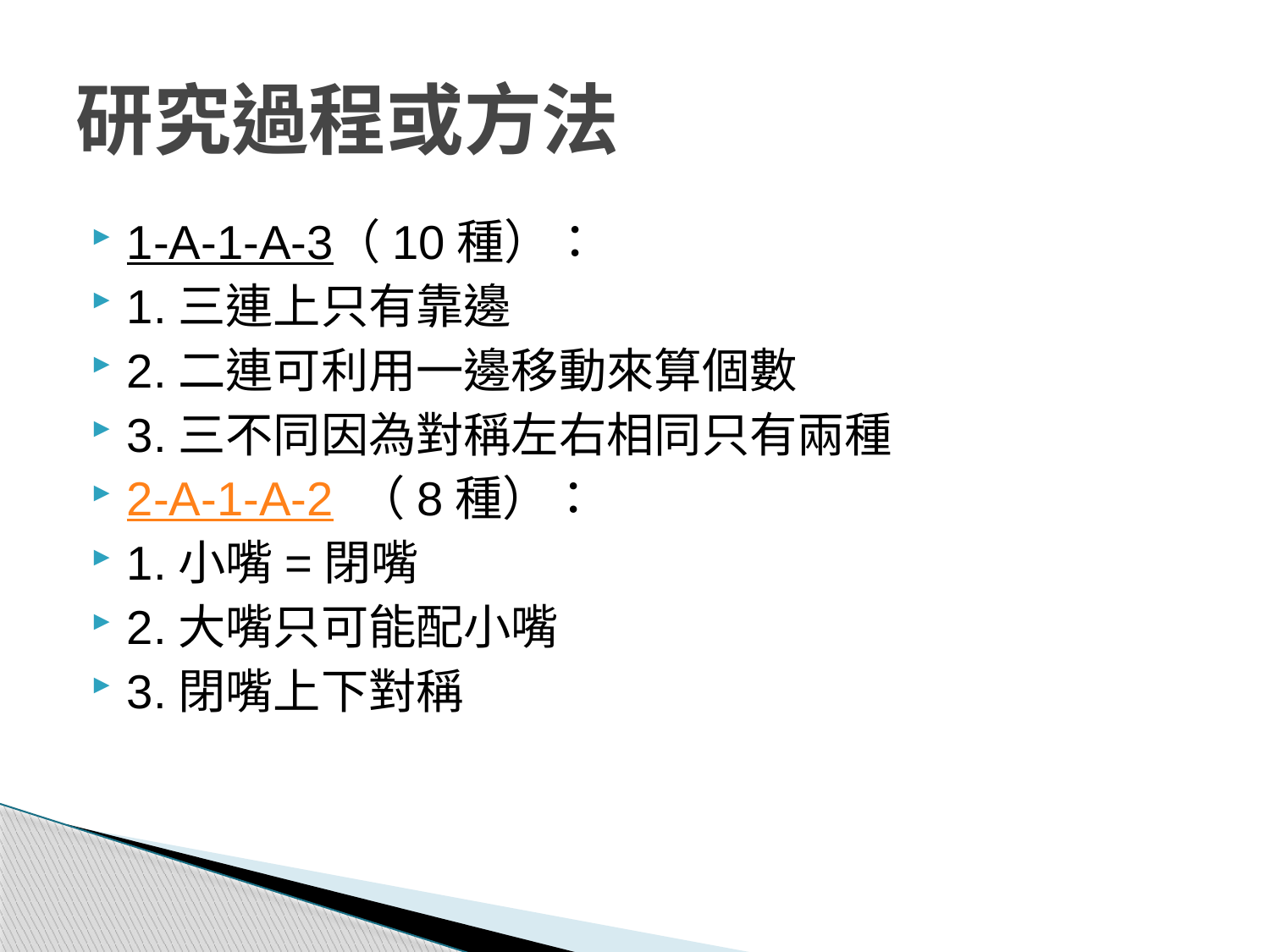

# 研究過程或方法
1-A-1-A-3（10種）：
1.三連上只有靠邊
2.二連可利用一邊移動來算個數
3.三不同因為對稱左右相同只有兩種
2-A-1-A-2 （8種）：
1.小嘴=閉嘴
2.大嘴只可能配小嘴
3.閉嘴上下對稱